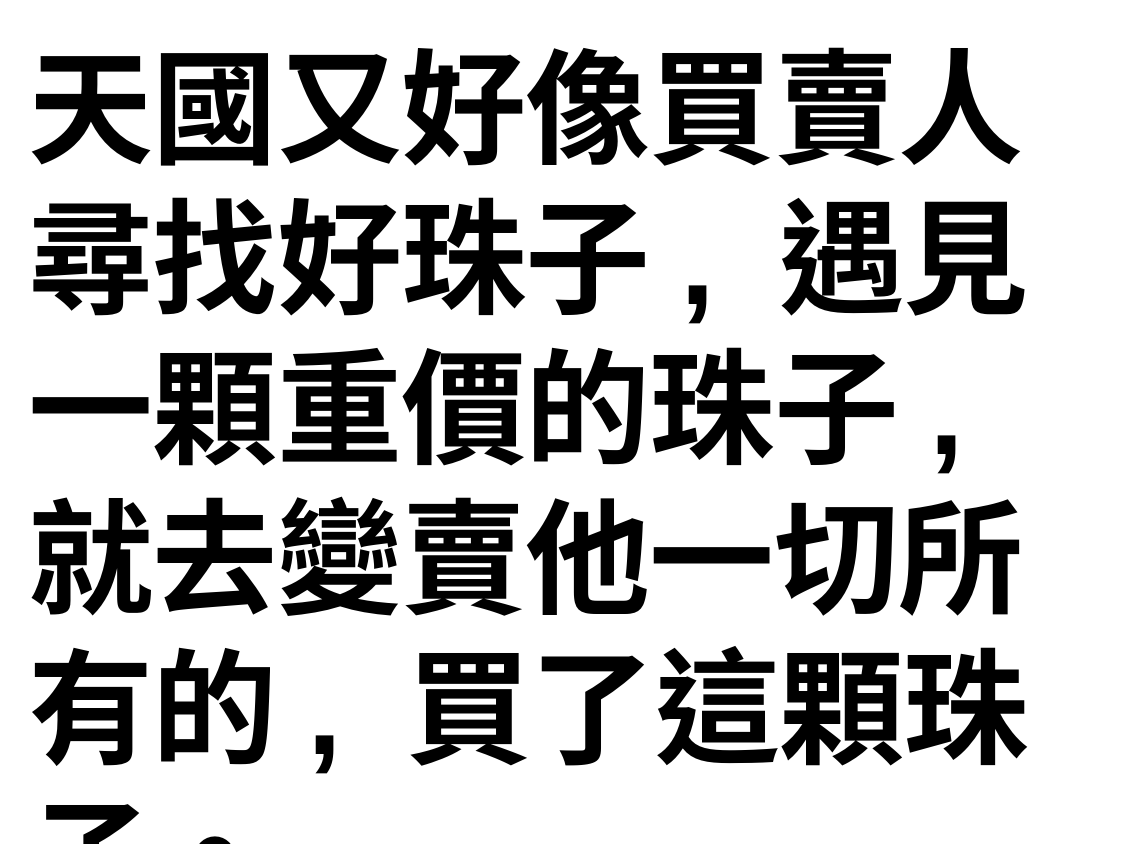

天國又好像買賣人尋找好珠子, 遇見一顆重價的珠子, 就去變賣他一切所有的, 買了這顆珠子。